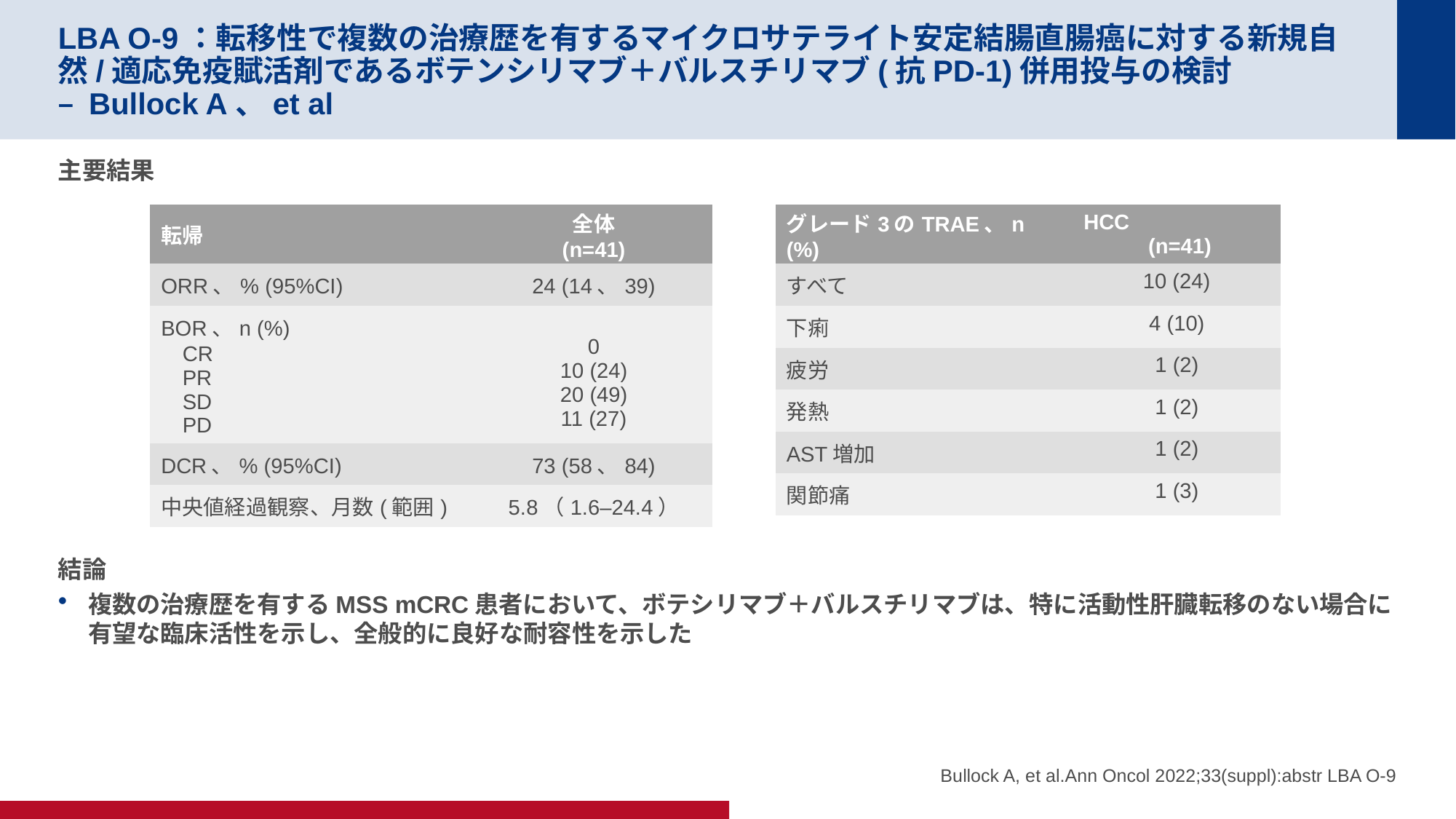

# LBA O-9：転移性で複数の治療歴を有するマイクロサテライト安定結腸直腸癌に対する新規自然/適応免疫賦活剤であるボテンシリマブ＋バルスチリマブ(抗PD-1)併用投与の検討 – Bullock A、et al
主要結果
結論
複数の治療歴を有するMSS mCRC患者において、ボテシリマブ＋バルスチリマブは、特に活動性肝臓転移のない場合に有望な臨床活性を示し、全般的に良好な耐容性を示した
| 転帰 | 全体 (n=41) |
| --- | --- |
| ORR、% (95%CI) | 24 (14、39) |
| BOR、n (%) CR PR SD PD | 0 10 (24) 20 (49) 11 (27) |
| DCR、% (95%CI) | 73 (58、84) |
| 中央値経過観察、月数(範囲) | 5.8（1.6–24.4） |
| グレード3のTRAE、n (%) | HCC (n=41) |
| --- | --- |
| すべて | 10 (24) |
| 下痢 | 4 (10) |
| 疲労 | 1 (2) |
| 発熱 | 1 (2) |
| AST増加 | 1 (2) |
| 関節痛 | 1 (3) |
Bullock A, et al.Ann Oncol 2022;33(suppl):abstr LBA O-9